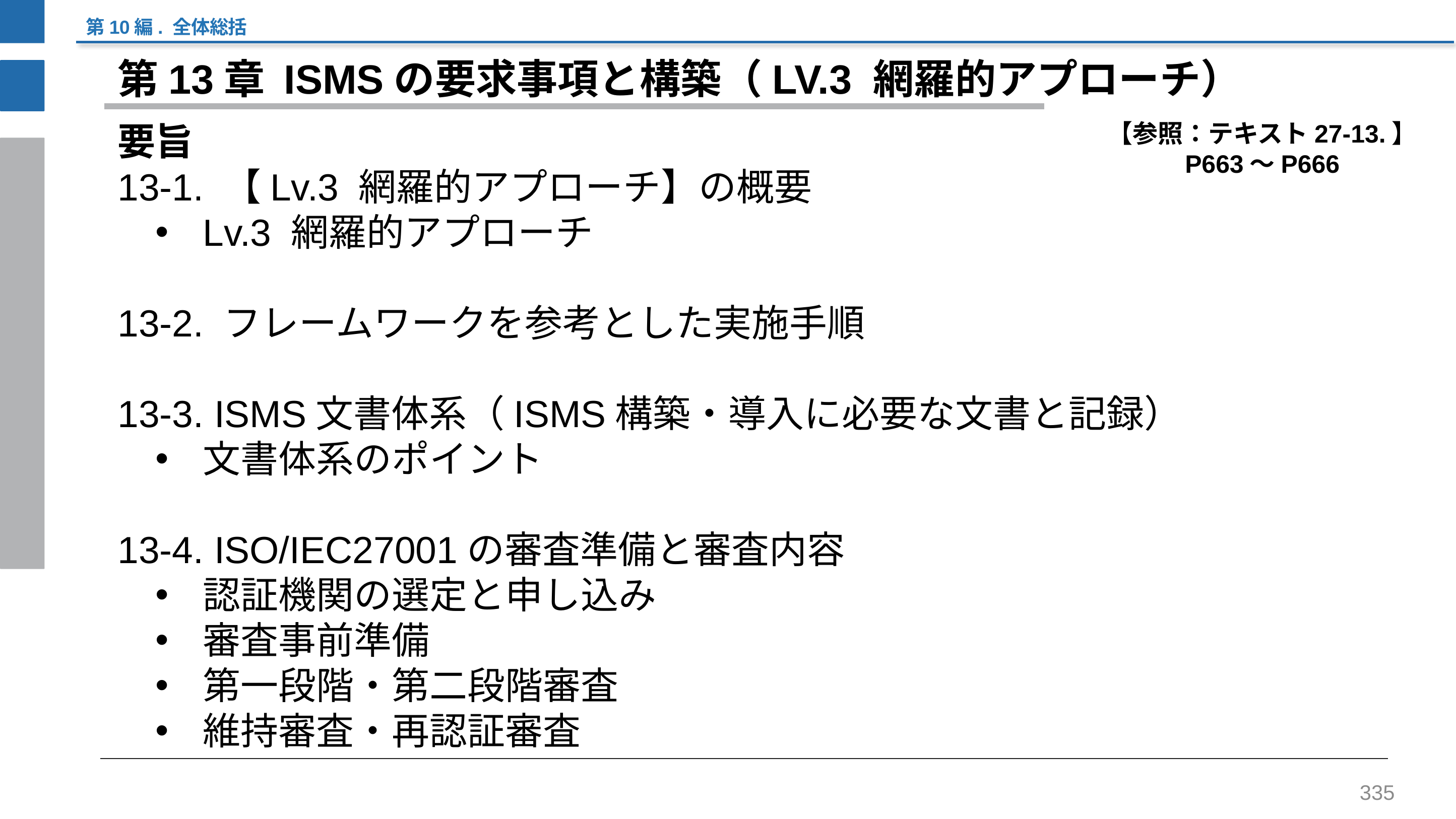

第10編. 全体総括
第13章 ISMSの要求事項と構築（LV.3 網羅的アプローチ）
要旨
13-1. 【Lv.3 網羅的アプローチ】の概要
Lv.3 網羅的アプローチ

13-2. フレームワークを参考とした実施手順

13-3. ISMS文書体系（ISMS構築・導入に必要な文書と記録）
文書体系のポイント

13-4. ISO/IEC27001の審査準備と審査内容
認証機関の選定と申し込み
審査事前準備
第一段階・第二段階審査
維持審査・再認証審査

【参照：テキスト27-13.】
P663～P666
335